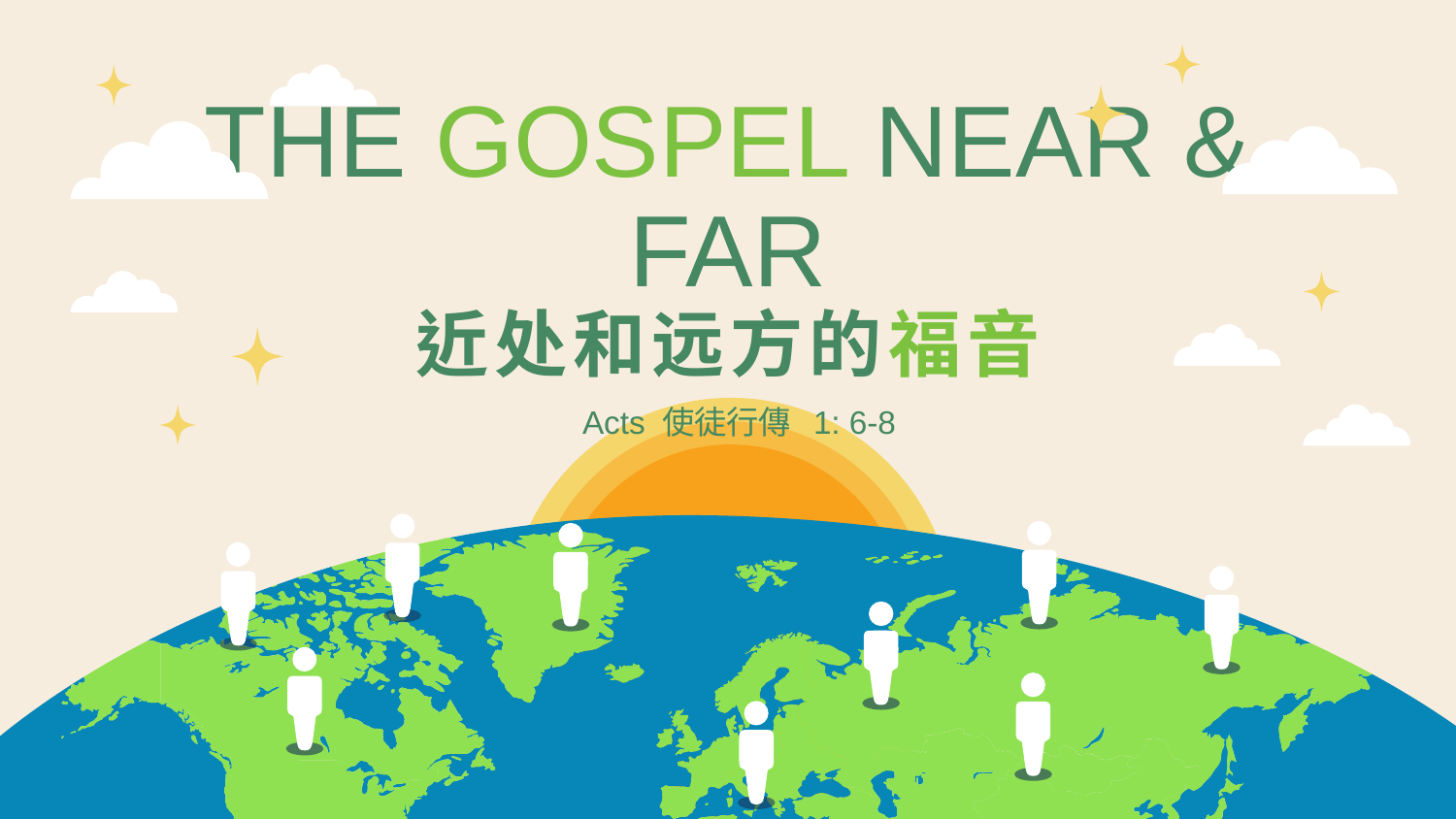

# THE GOSPEL NEAR & FAR 近处和远方的福音

Acts 使徒行傳  1: 6-8